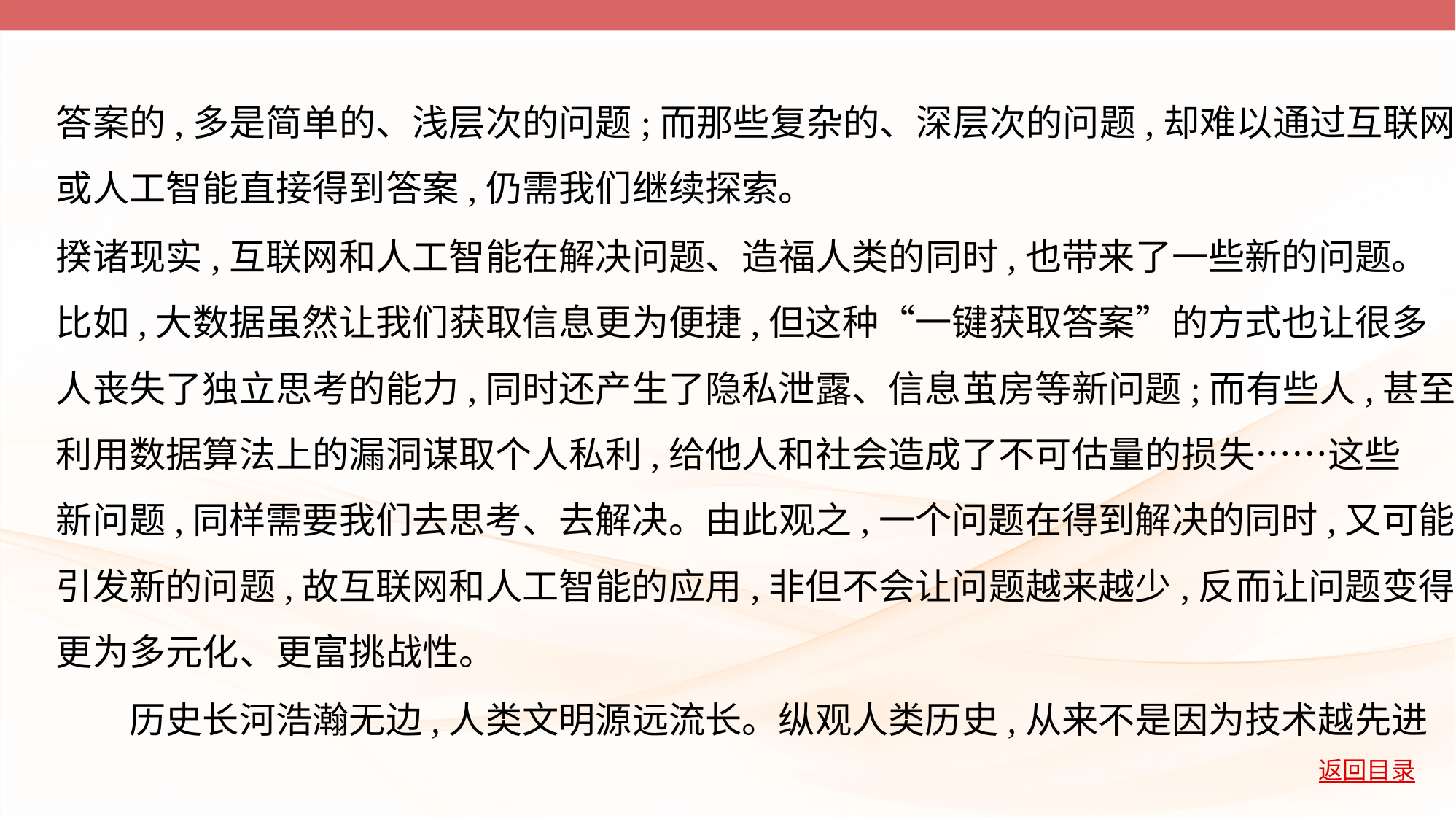

答案的,多是简单的、浅层次的问题;而那些复杂的、深层次的问题,却难以通过互联网
或人工智能直接得到答案,仍需我们继续探索。
揆诸现实,互联网和人工智能在解决问题、造福人类的同时,也带来了一些新的问题。
比如,大数据虽然让我们获取信息更为便捷,但这种“一键获取答案”的方式也让很多
人丧失了独立思考的能力,同时还产生了隐私泄露、信息茧房等新问题;而有些人,甚至
利用数据算法上的漏洞谋取个人私利,给他人和社会造成了不可估量的损失……这些
新问题,同样需要我们去思考、去解决。由此观之,一个问题在得到解决的同时,又可能
引发新的问题,故互联网和人工智能的应用,非但不会让问题越来越少,反而让问题变得
更为多元化、更富挑战性。
　　历史长河浩瀚无边,人类文明源远流长。纵观人类历史,从来不是因为技术越先进